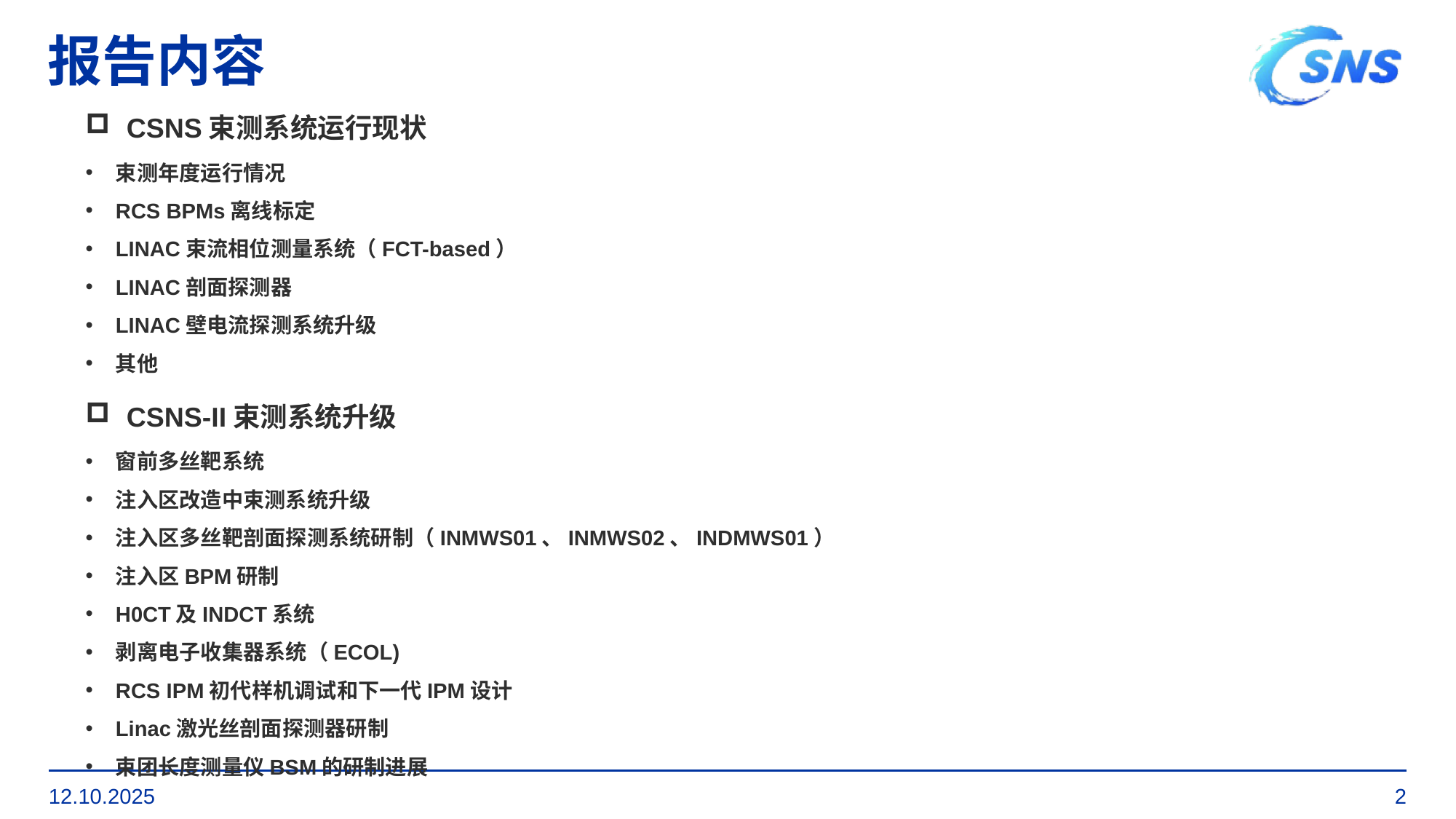

# 报告内容
CSNS束测系统运行现状
束测年度运行情况
RCS BPMs离线标定
LINAC束流相位测量系统（FCT-based）
LINAC剖面探测器
LINAC壁电流探测系统升级
其他
CSNS-II束测系统升级
窗前多丝靶系统
注入区改造中束测系统升级
注入区多丝靶剖面探测系统研制（INMWS01、INMWS02、INDMWS01）
注入区BPM研制
H0CT及INDCT系统
剥离电子收集器系统（ECOL)
RCS IPM初代样机调试和下一代IPM设计
Linac激光丝剖面探测器研制
束团长度测量仪BSM的研制进展
12.10.2025
2